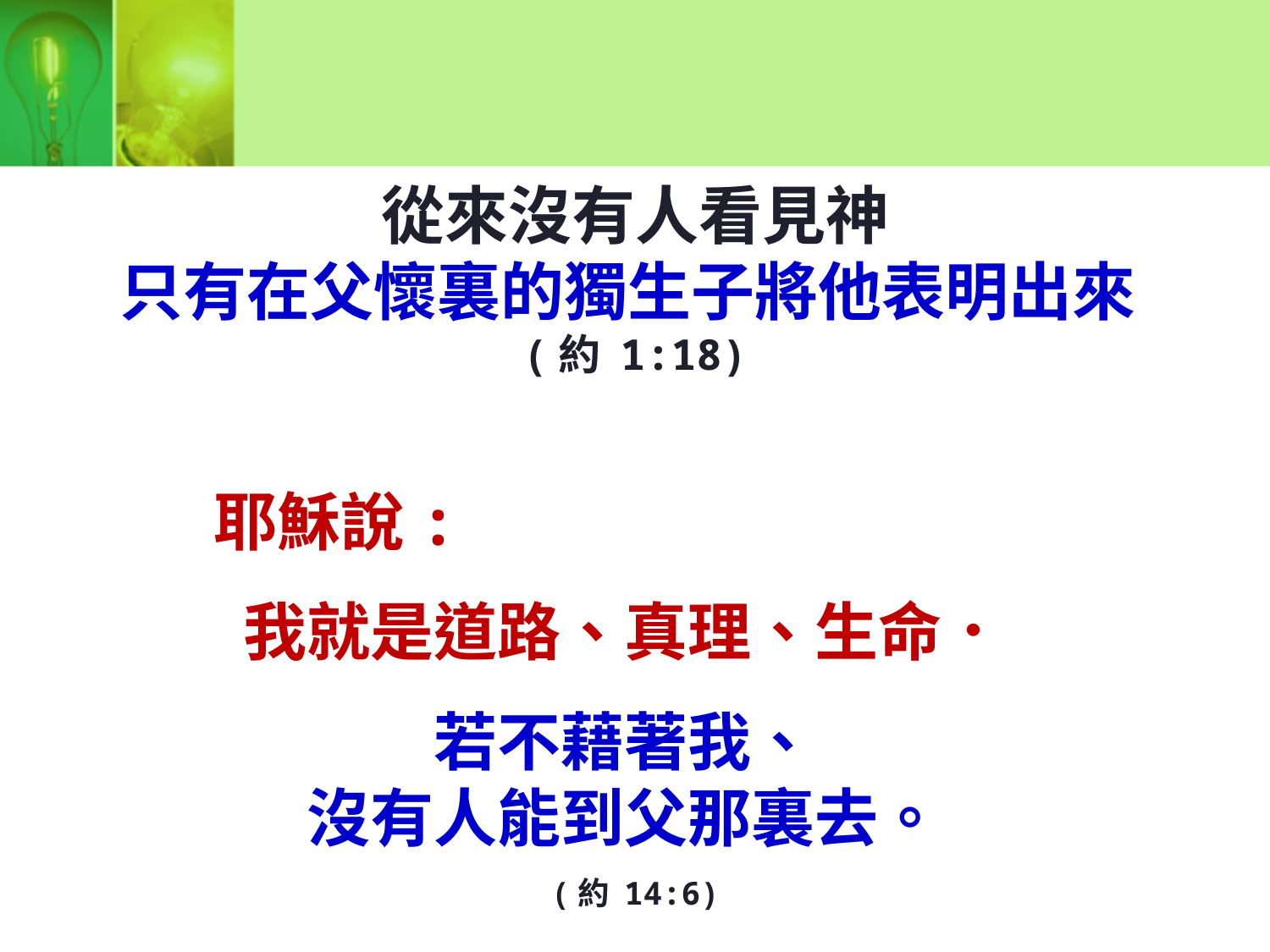

從來沒有人看見神
只有在父懷裏的獨生子將他表明出來
(約 1:18)
耶穌說:

我就是道路、真理、生命．

若不藉著我、
沒有人能到父那裏去。
(約 14:6)